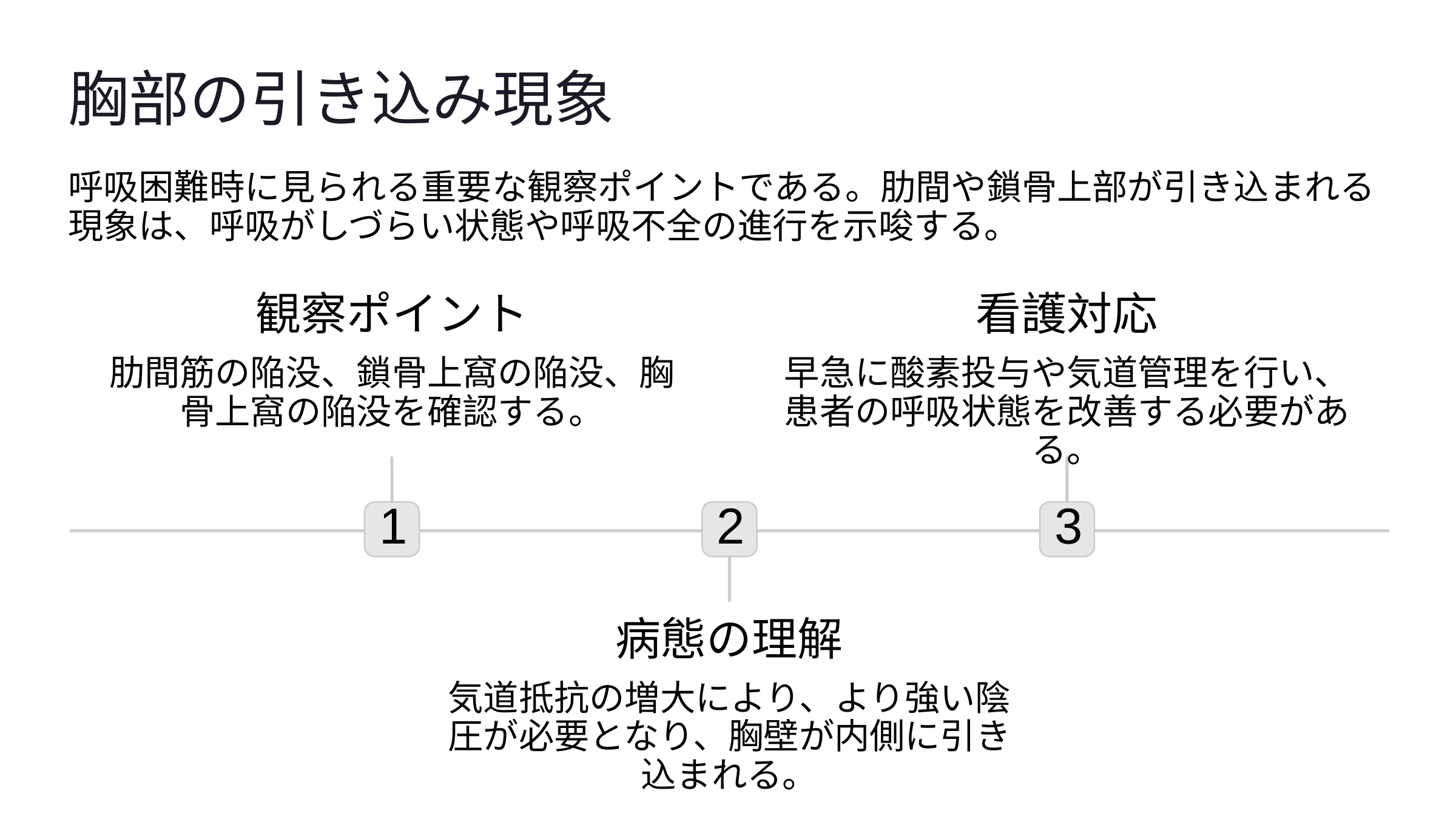

胸部の引き込み現象
呼吸困難時に見られる重要な観察ポイントである。肋間や鎖骨上部が引き込まれる現象は、呼吸がしづらい状態や呼吸不全の進行を示唆する。
観察ポイント
看護対応
肋間筋の陥没、鎖骨上窩の陥没、胸骨上窩の陥没を確認する。
早急に酸素投与や気道管理を行い、患者の呼吸状態を改善する必要がある。

1
2
3

病態の理解
気道抵抗の増大により、より強い陰圧が必要となり、胸壁が内側に引き込まれる。